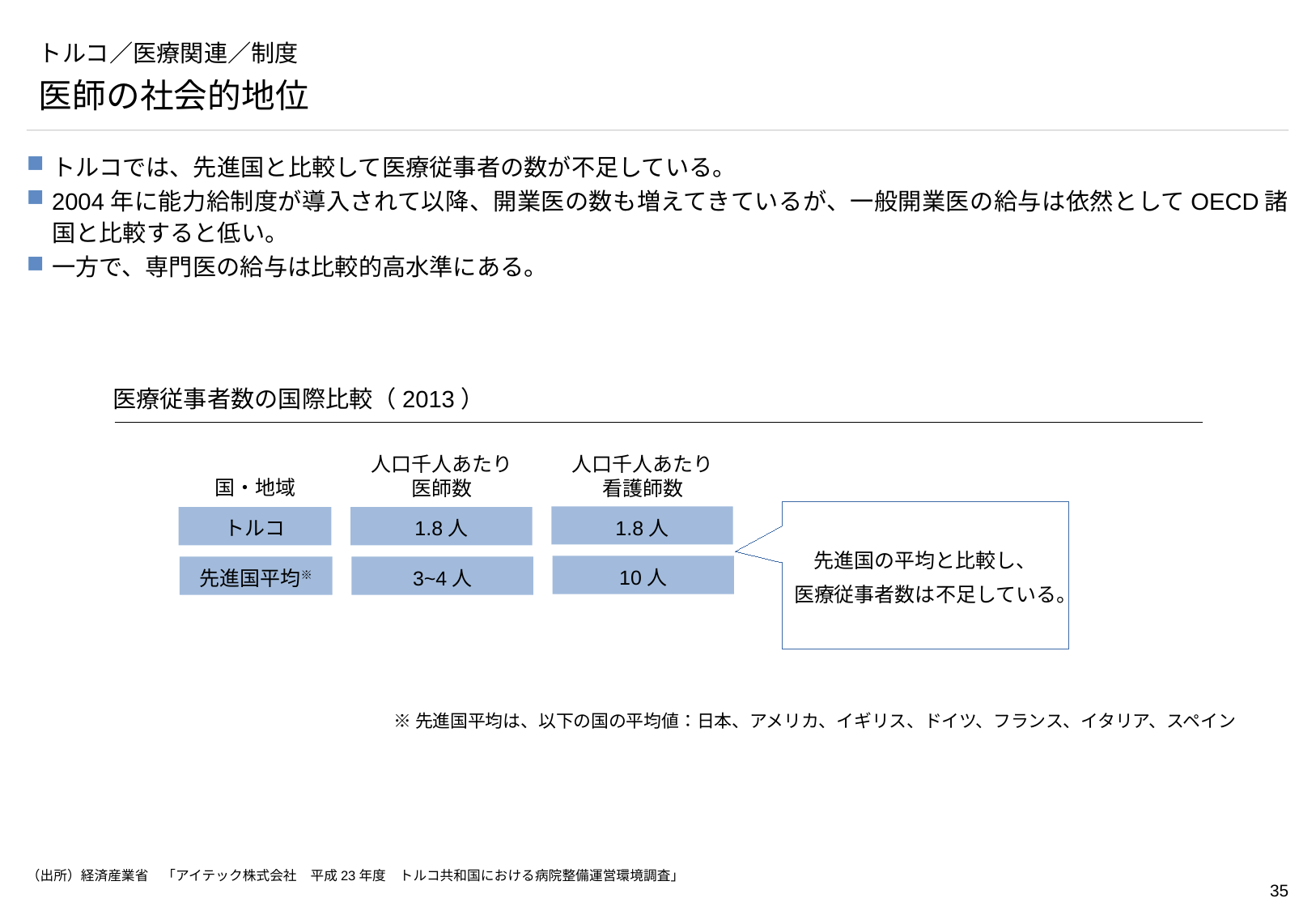

# トルコ／医療関連／制度
医師の社会的地位
トルコでは、先進国と比較して医療従事者の数が不足している。
2004年に能力給制度が導入されて以降、開業医の数も増えてきているが、一般開業医の給与は依然としてOECD諸国と比較すると低い。
一方で、専門医の給与は比較的高水準にある。
医療従事者数の国際比較（2013）
人口千人あたり
医師数
人口千人あたり
看護師数
国・地域
先進国の平均と比較し、
医療従事者数は不足している。
1.8人
トルコ
1.8人
10人
先進国平均※
3~4人
※先進国平均は、以下の国の平均値：日本、アメリカ、イギリス、ドイツ、フランス、イタリア、スペイン
（出所）経済産業省　「アイテック株式会社　平成23年度　トルコ共和国における病院整備運営環境調査」